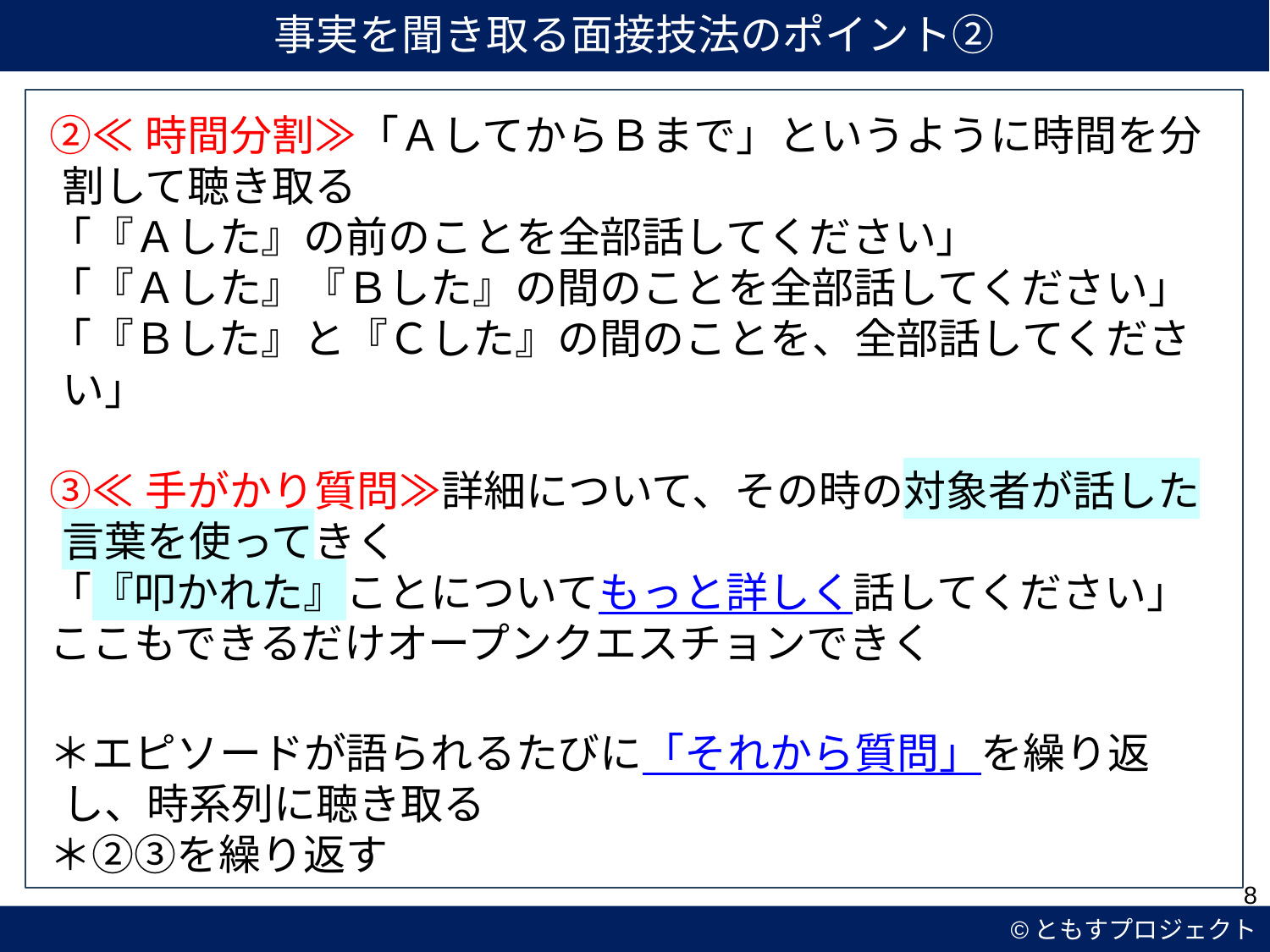

事実を聞き取る面接技法のポイント②

②≪時間分割≫「ＡしてからＢまで」というように時間を分割して聴き取る
「『Ａした』の前のことを全部話してください」
「『Ａした』『Ｂした』の間のことを全部話してください」
「『Ｂした』と『Ｃした』の間のことを、全部話してください」

③≪手がかり質問≫詳細について、その時の対象者が話した言葉を使ってきく
「『叩かれた』ことについてもっと詳しく話してください」
ここもできるだけオープンクエスチョンできく

＊エピソードが語られるたびに「それから質問」を繰り返し、時系列に聴き取る
＊②③を繰り返す

8
©ともすプロジェクト